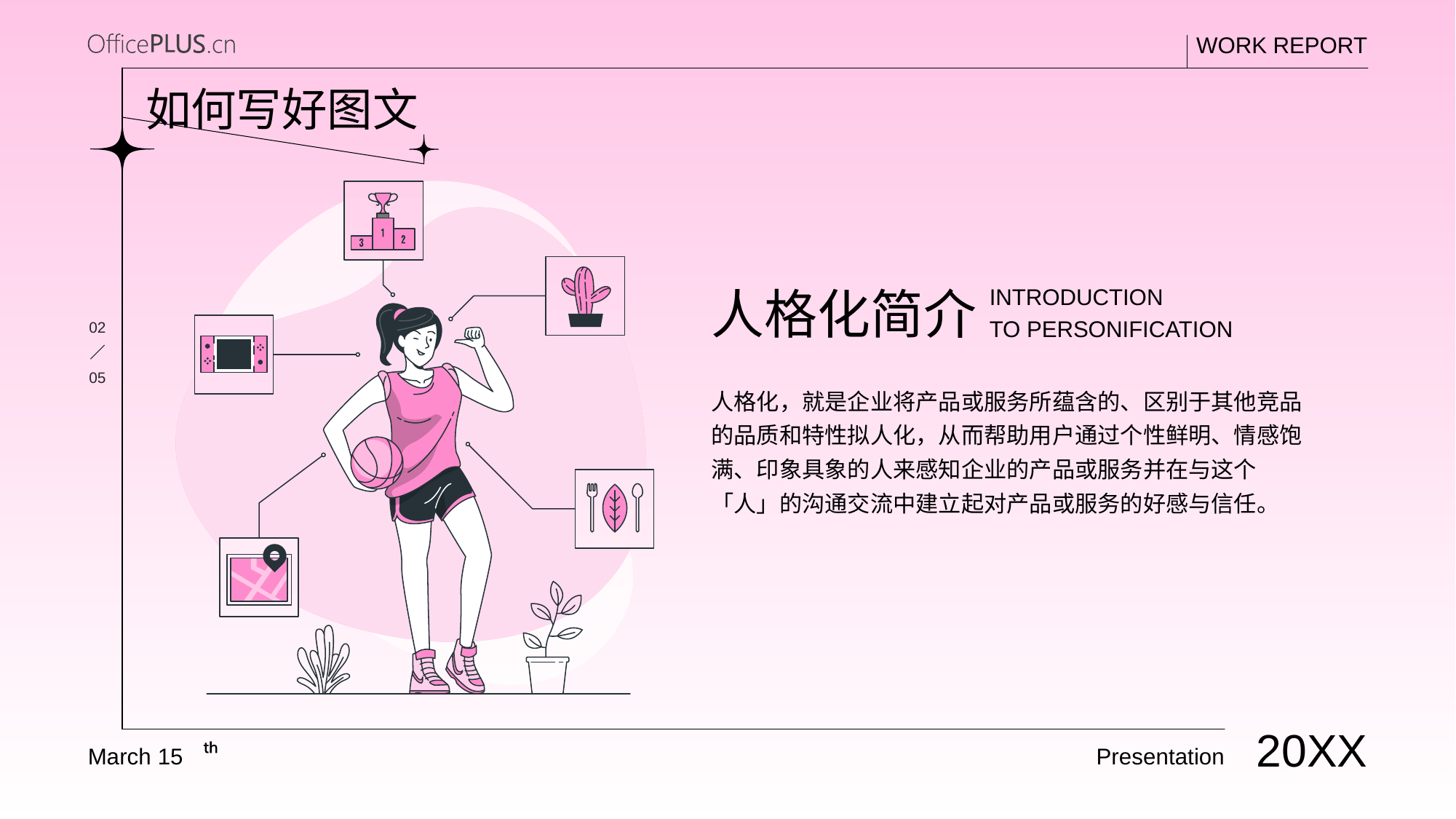

如何写好图文

INTRODUCTION
TO PERSONIFICATION
人格化简介
02
05
人格化，就是企业将产品或服务所蕴含的、区别于其他竞品的品质和特性拟人化，从而帮助用户通过个性鲜明、情感饱满、印象具象的人来感知企业的产品或服务并在与这个「人」的沟通交流中建立起对产品或服务的好感与信任。
20XX

March 15